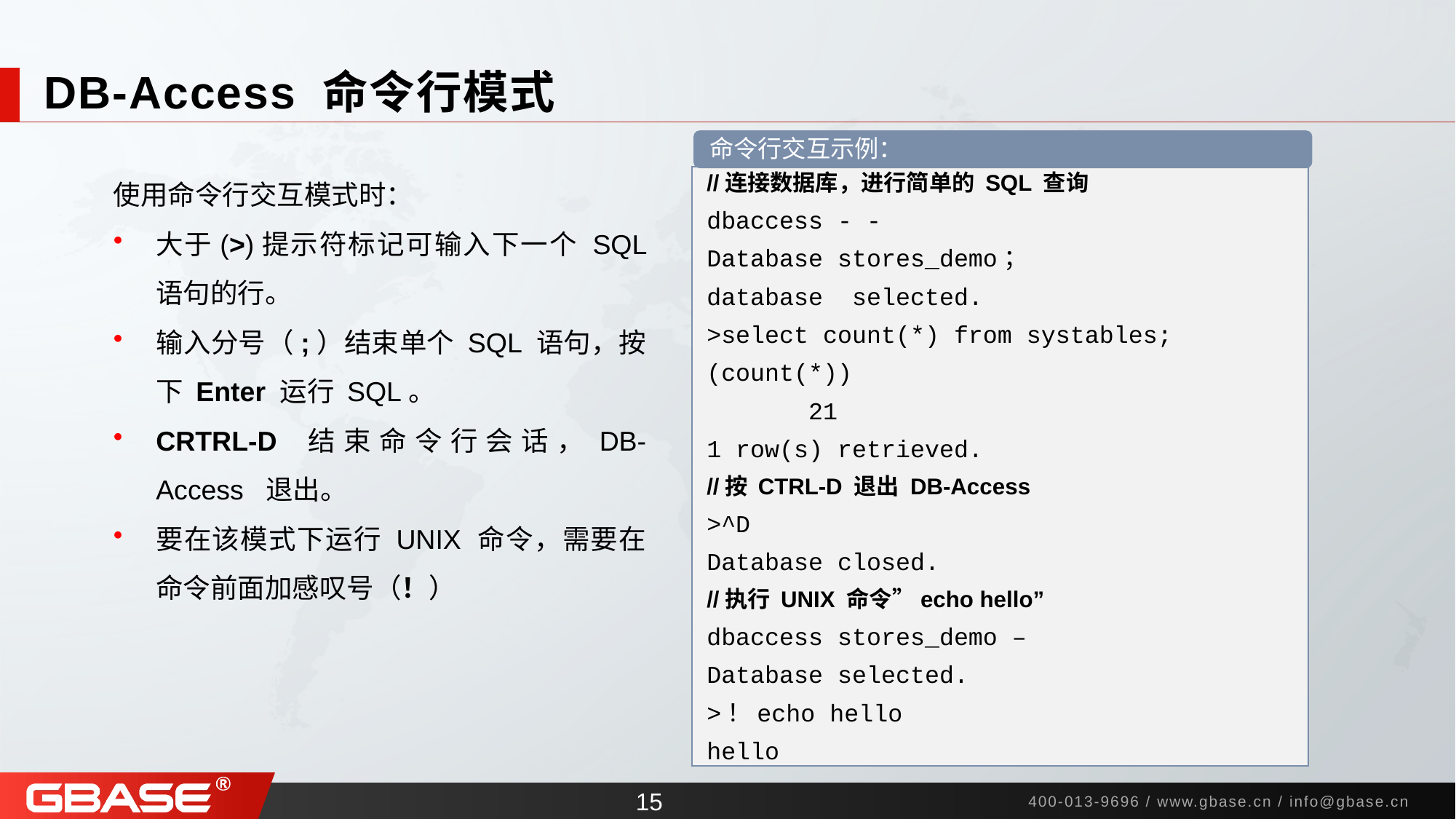

# DB-Access 命令行模式
命令行交互示例：
使用命令行交互模式时：
大于(>)提示符标记可输入下一个 SQL 语句的行。
输入分号（;）结束单个 SQL 语句，按下 Enter 运行 SQL。
CRTRL-D 结束命令行会话，DB-Access  退出。
要在该模式下运行 UNIX 命令，需要在命令前面加感叹号（！）

//连接数据库，进行简单的 SQL 查询
dbaccess - -
Database stores_demo；
database  selected.
>select count(*) from systables;
(count(*))
       21
1 row(s) retrieved.
//按 CTRL-D 退出 DB-Access
>^D
Database closed.
//执行 UNIX 命令”echo hello”
dbaccess stores_demo –
Database selected.
>！echo hello
hello